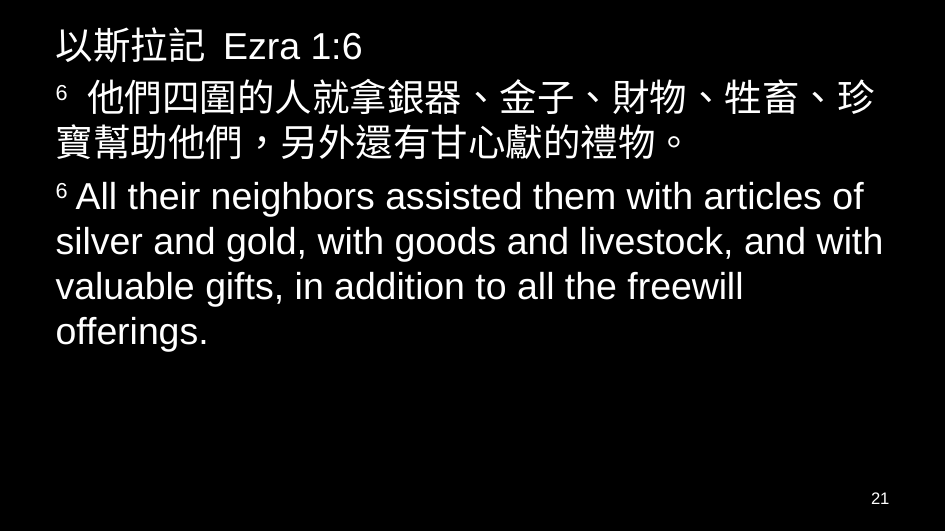

以斯拉記 Ezra 1:6
6 他們四圍的人就拿銀器、金子、財物、牲畜、珍寶幫助他們，另外還有甘心獻的禮物。
6 All their neighbors assisted them with articles of silver and gold, with goods and livestock, and with valuable gifts, in addition to all the freewill offerings.

21